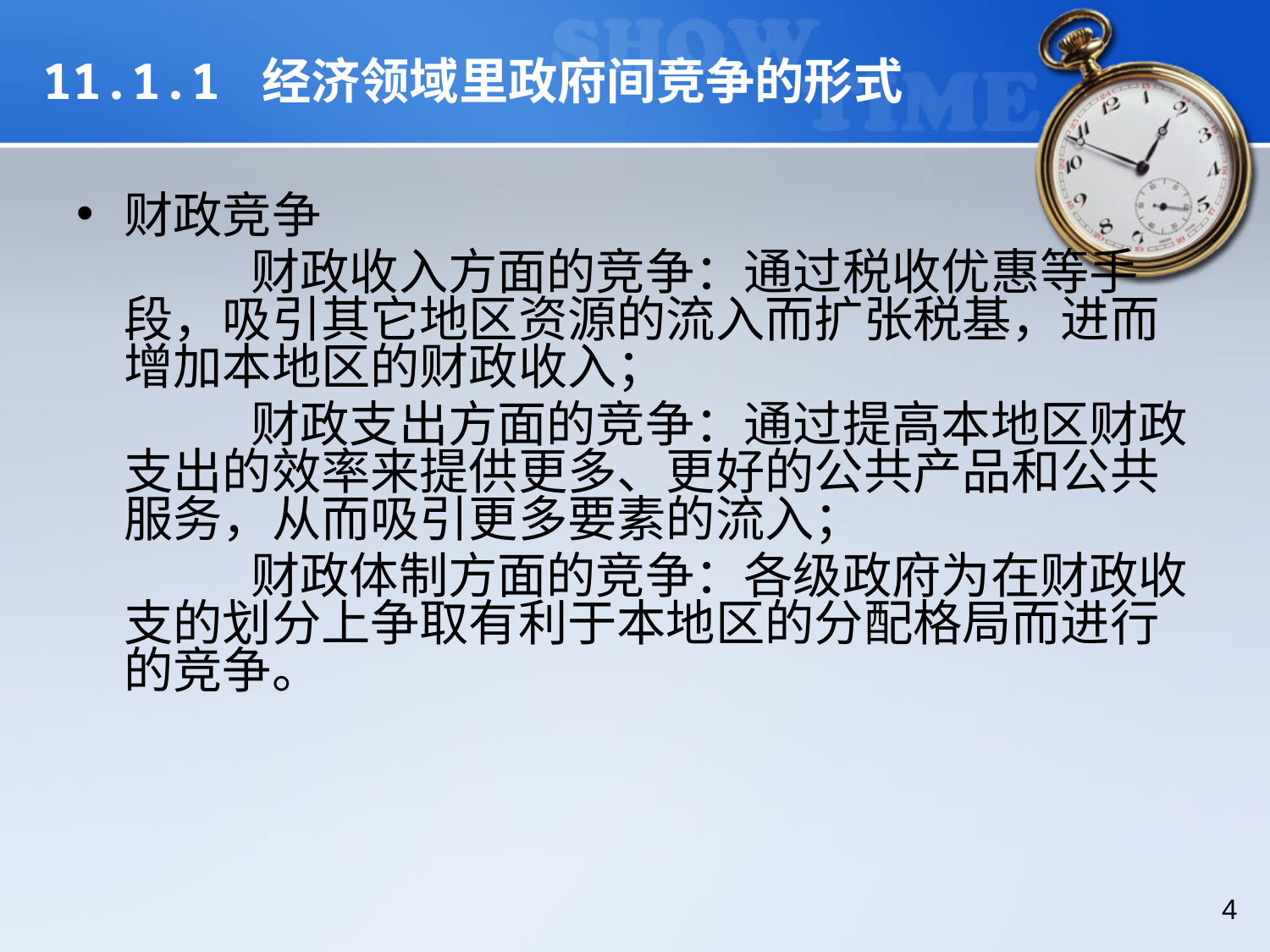

# 11.1.1 经济领域里政府间竞争的形式
财政竞争
		财政收入方面的竞争：通过税收优惠等手段，吸引其它地区资源的流入而扩张税基，进而增加本地区的财政收入；
		财政支出方面的竞争：通过提高本地区财政支出的效率来提供更多、更好的公共产品和公共服务，从而吸引更多要素的流入；
		财政体制方面的竞争：各级政府为在财政收支的划分上争取有利于本地区的分配格局而进行的竞争。
4